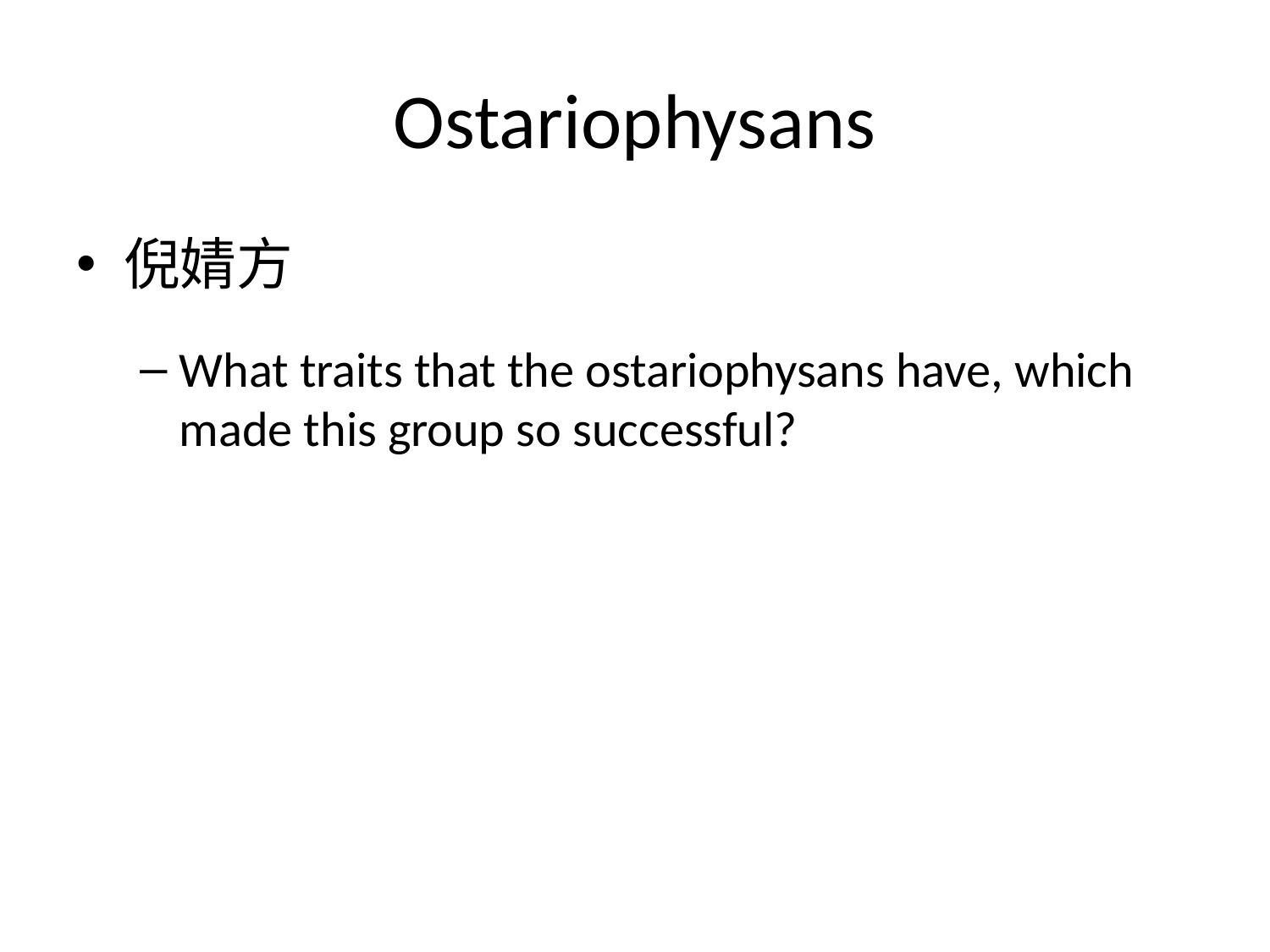

# Ostariophysans
倪婧方
What traits that the ostariophysans have, which made this group so successful?